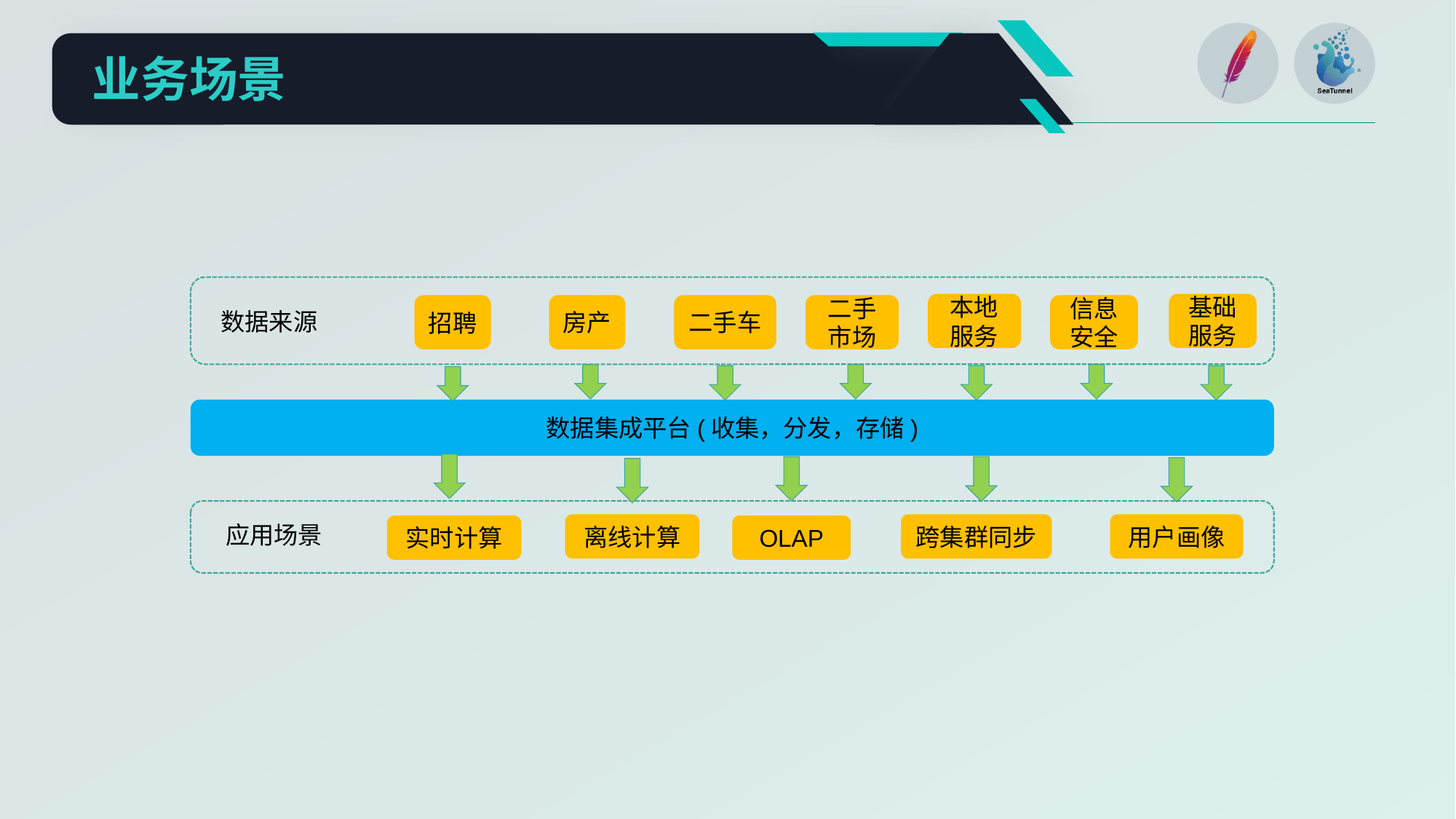

业务场景

基础服务
本地
服务
房产
二手车
二手
市场
信息安全
招聘
数据来源

数据集成平台(收集，分发，存储)

离线计算
跨集群同步
用户画像
应用场景
OLAP
实时计算